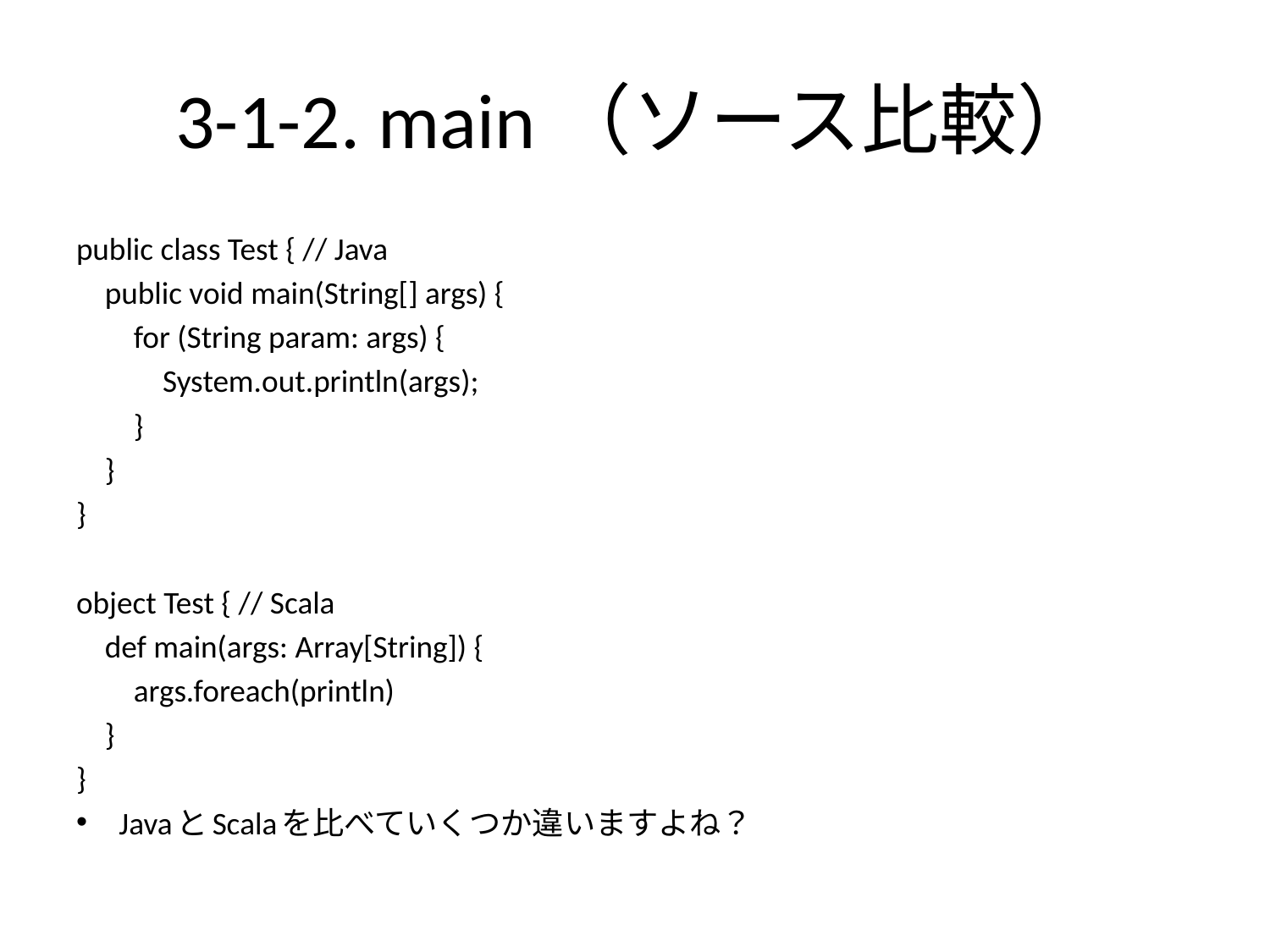

# 3-1-2. main（ソース比較）
public class Test { // Java
    public void main(String[] args) {
        for (String param: args) {
            System.out.println(args);
        }
    }
}

object Test { // Scala
    def main(args: Array[String]) {
        args.foreach(println)
    }
}
JavaとScalaを比べていくつか違いますよね？